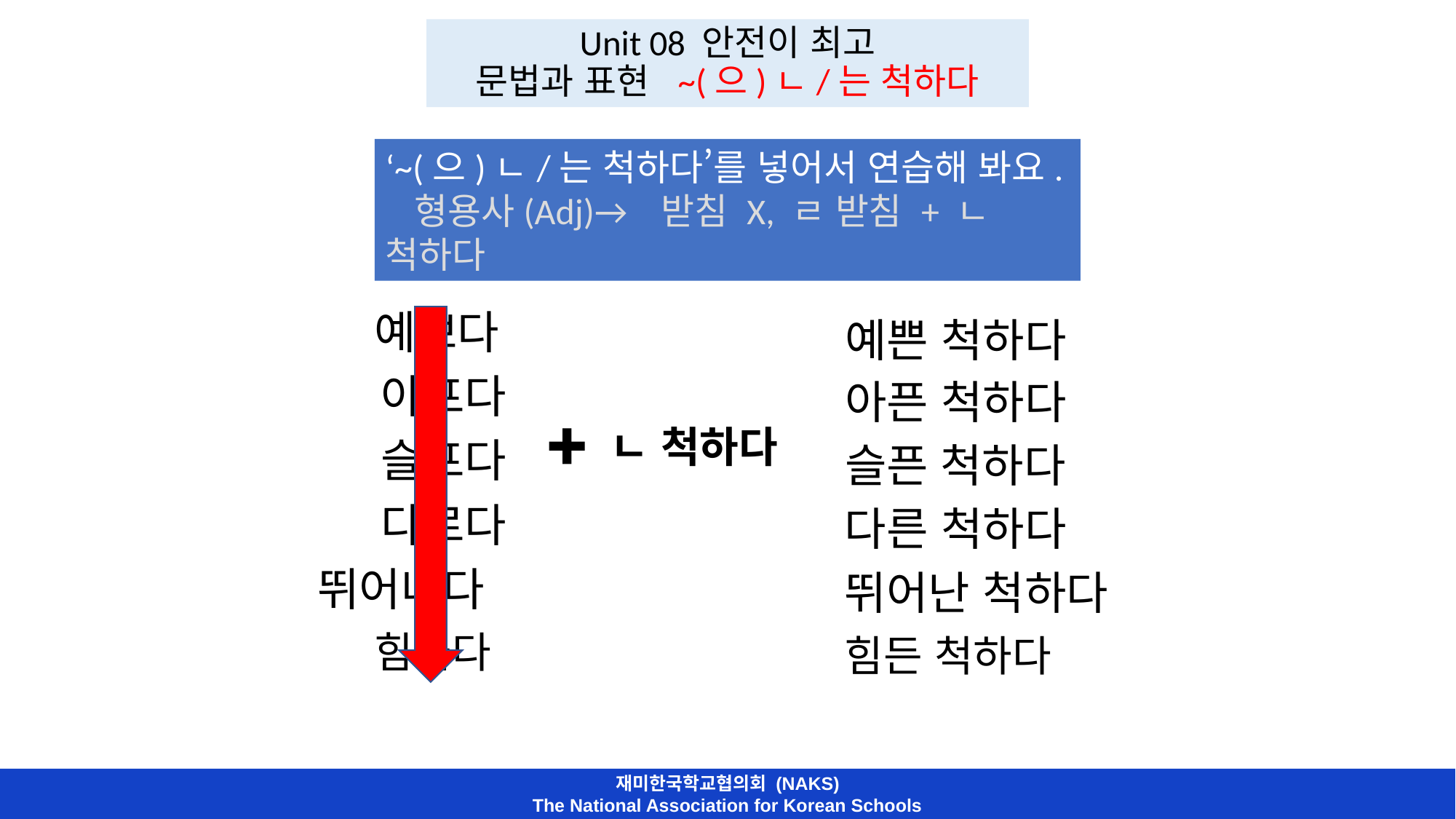

Unit 08 안전이 최고
문법과 표현  ~(으)ㄴ/는 척하다
‘~(으)ㄴ/는 척하다’를 넣어서 연습해 봐요.
  형용사(Adj)→   받침 X, ㄹ 받침 + ㄴ 척하다
                     예쁘다
                    아프다
                    슬프다
                    다르다
               뛰어나다
                     힘들다

예쁜 척하다
아픈 척하다

✚ ㄴ 척하다
슬픈 척하다
다른 척하다
뛰어난 척하다
힘든 척하다
재미한국학교협의회 (NAKS)
The National Association for Korean Schools